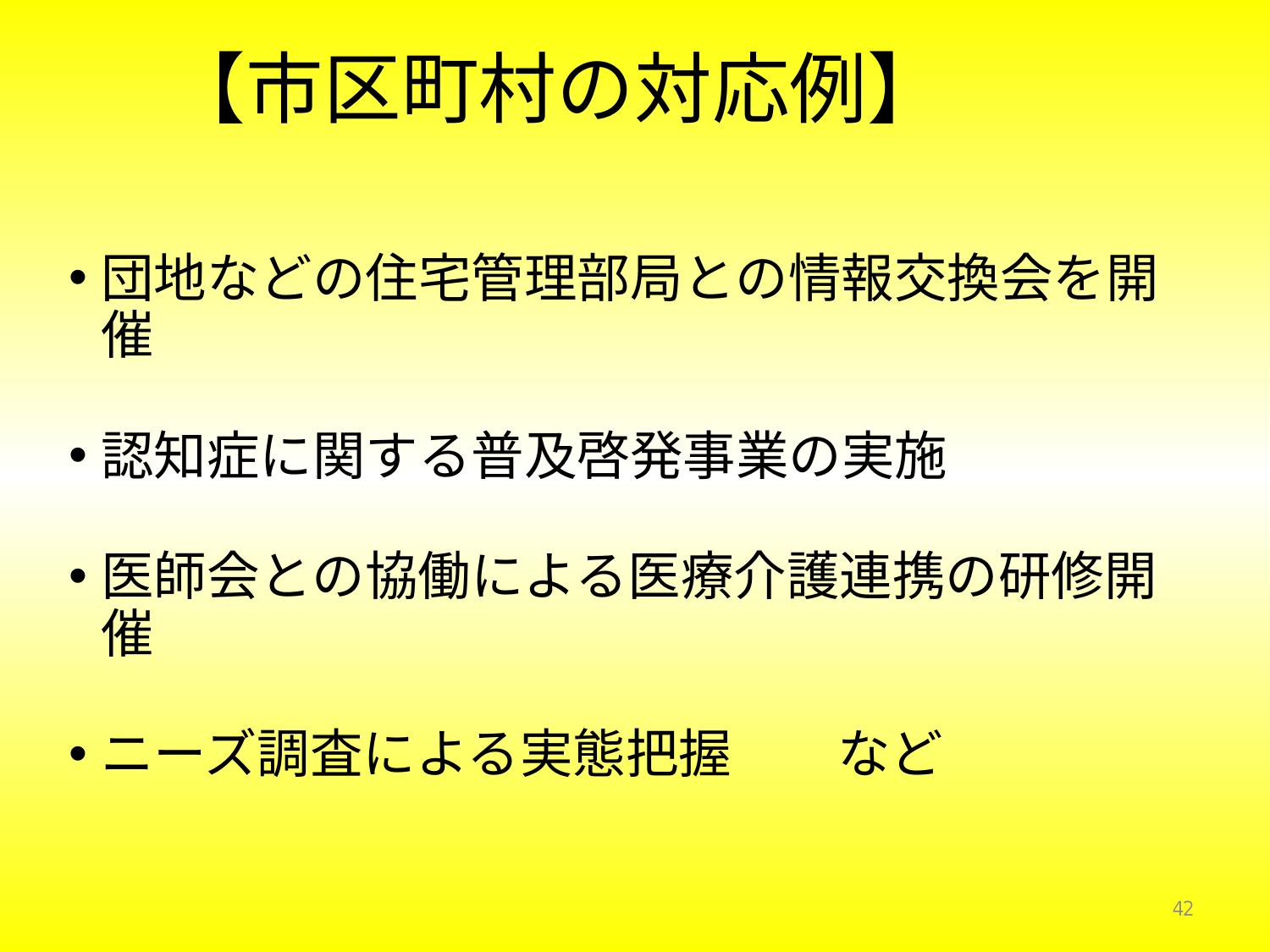

# 【市区町村の対応例】
団地などの住宅管理部局との情報交換会を開催
認知症に関する普及啓発事業の実施
医師会との協働による医療介護連携の研修開催
ニーズ調査による実態把握　　など
42